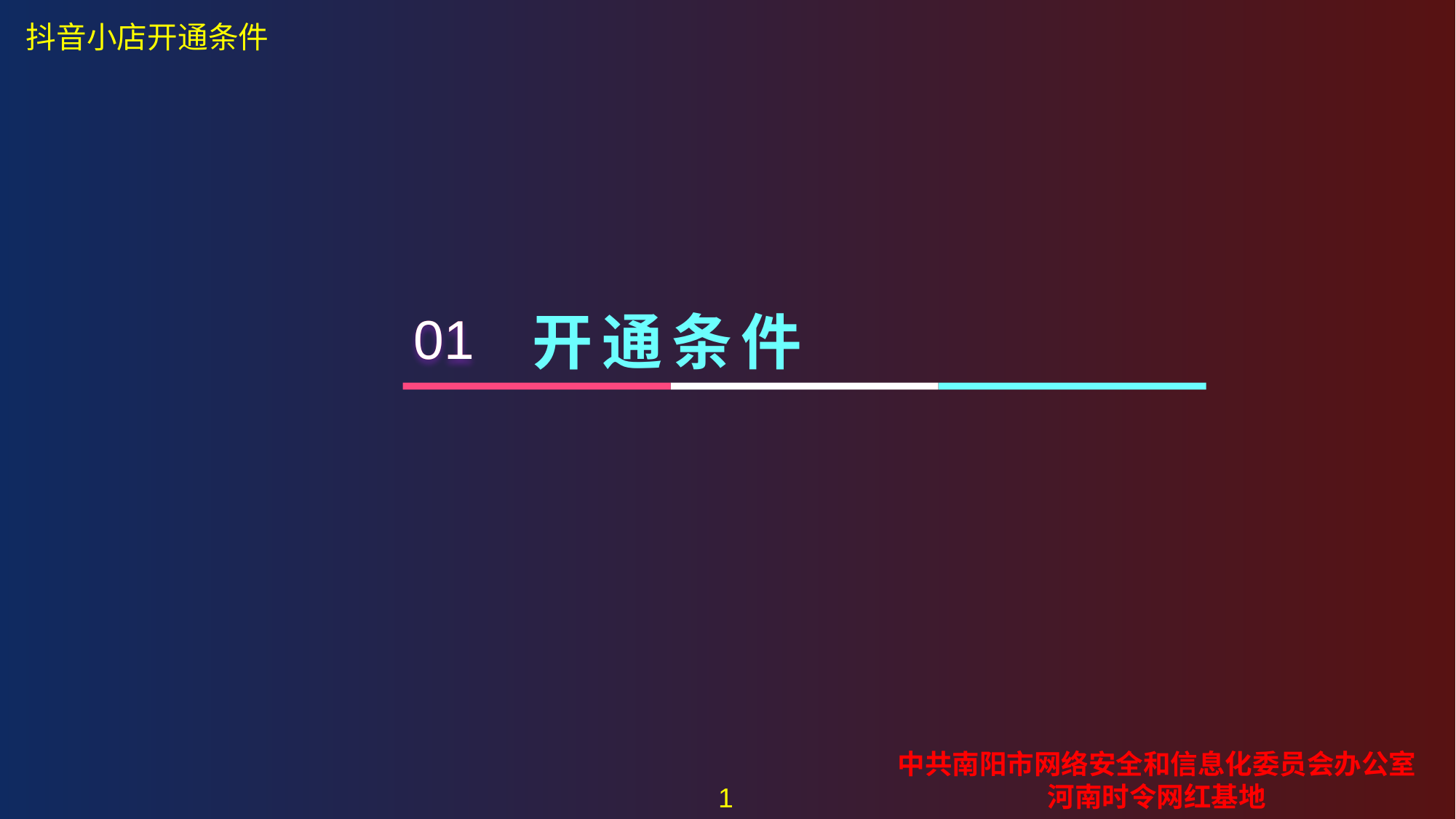

抖音小店开通条件
01
01
开通条件

中共南阳市网络安全和信息化委员会办公室
河南时令网红基地
1